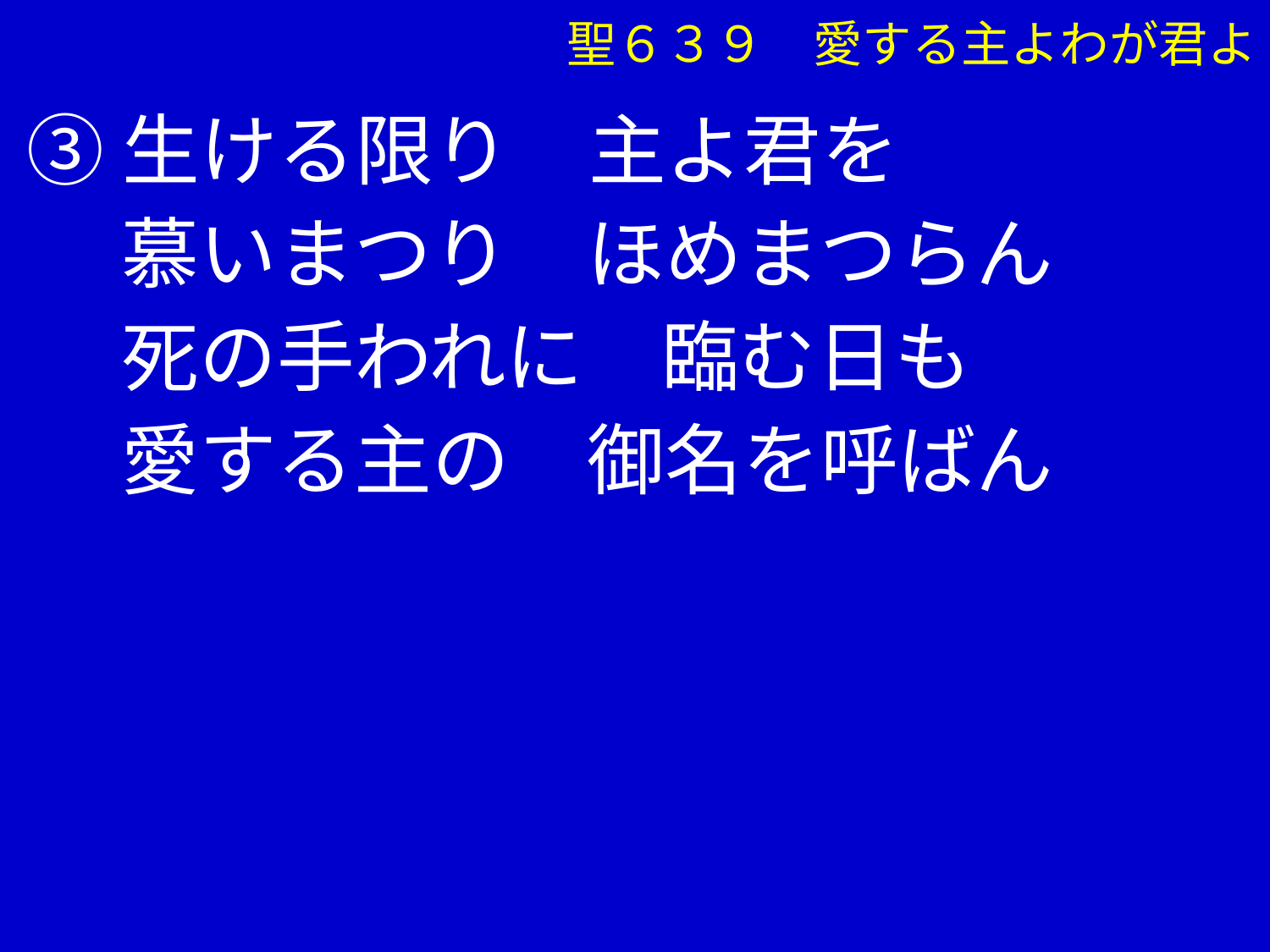

③生ける限り　主よ君を
　 慕いまつり　ほめまつらん
　 死の手われに　臨む日も
　 愛する主の　御名を呼ばん

聖６３９　愛する主よわが君よ